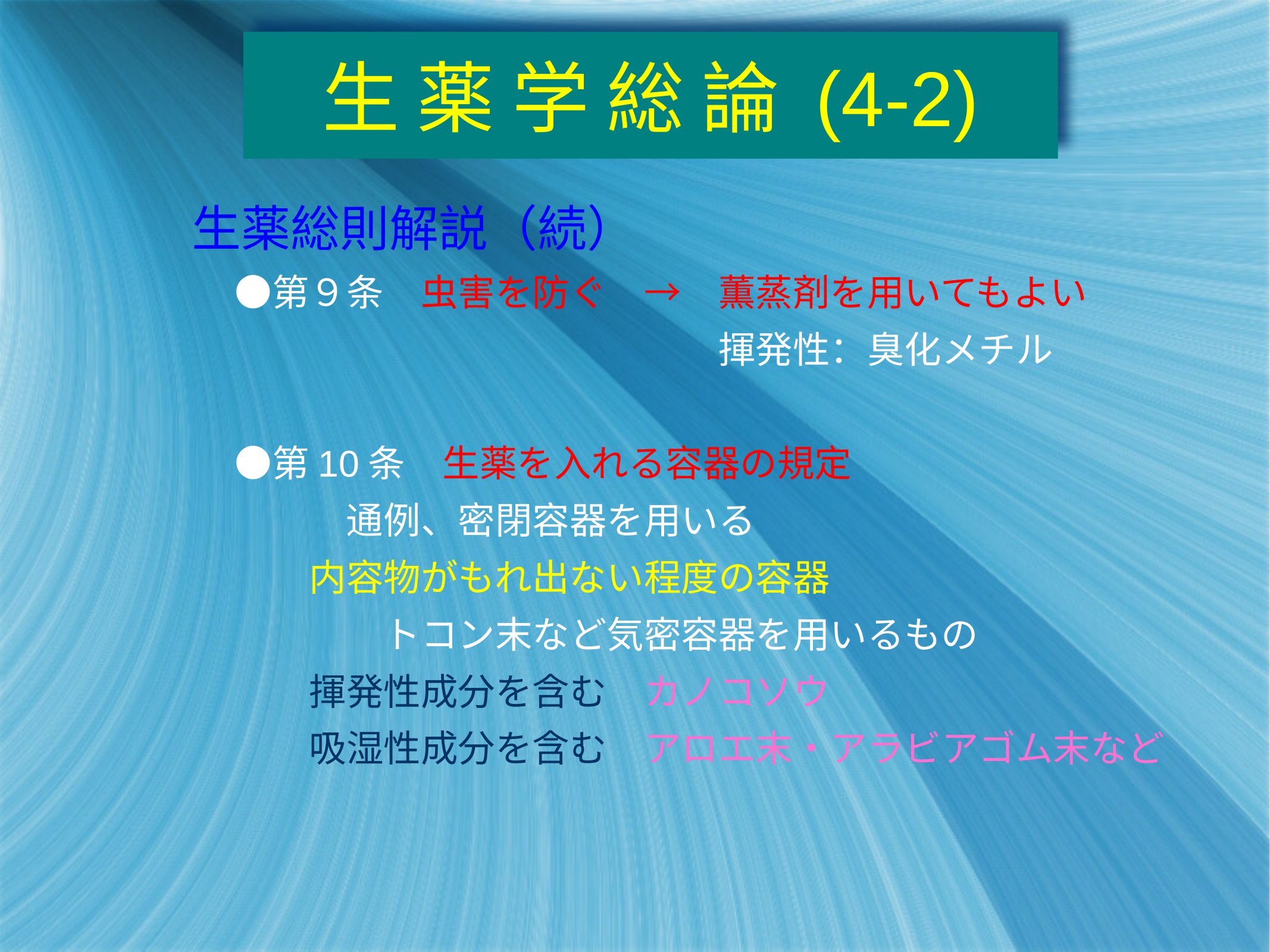

# 生 薬 学 総 論 (4-2)
　生薬総則解説（続）
　　●第９条　虫害を防ぐ　→　薫蒸剤を用いてもよい
　　　　　　　　　　　　　　　揮発性：臭化メチル

　　●第10条　生薬を入れる容器の規定
　　　　　通例、密閉容器を用いる
　　　　内容物がもれ出ない程度の容器
　　　　　　トコン末など気密容器を用いるもの
　　　　揮発性成分を含む　カノコソウ
　　　　吸湿性成分を含む　アロエ末・アラビアゴム末など